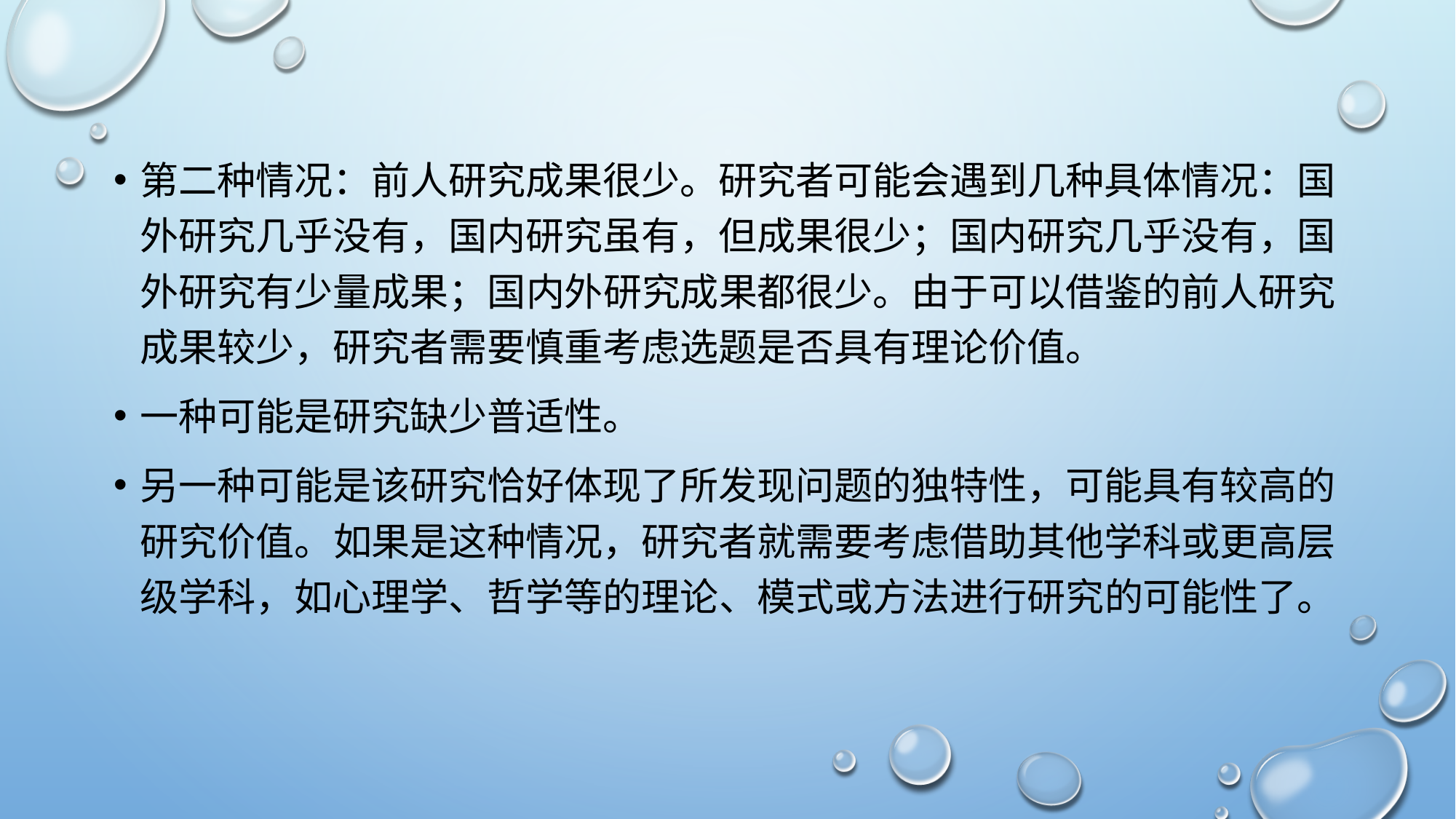

第二种情况：前人研究成果很少。研究者可能会遇到几种具体情况：国外研究几乎没有，国内研究虽有，但成果很少；国内研究几乎没有，国外研究有少量成果；国内外研究成果都很少。由于可以借鉴的前人研究成果较少，研究者需要慎重考虑选题是否具有理论价值。
一种可能是研究缺少普适性。
另一种可能是该研究恰好体现了所发现问题的独特性，可能具有较高的研究价值。如果是这种情况，研究者就需要考虑借助其他学科或更高层级学科，如心理学、哲学等的理论、模式或方法进行研究的可能性了。